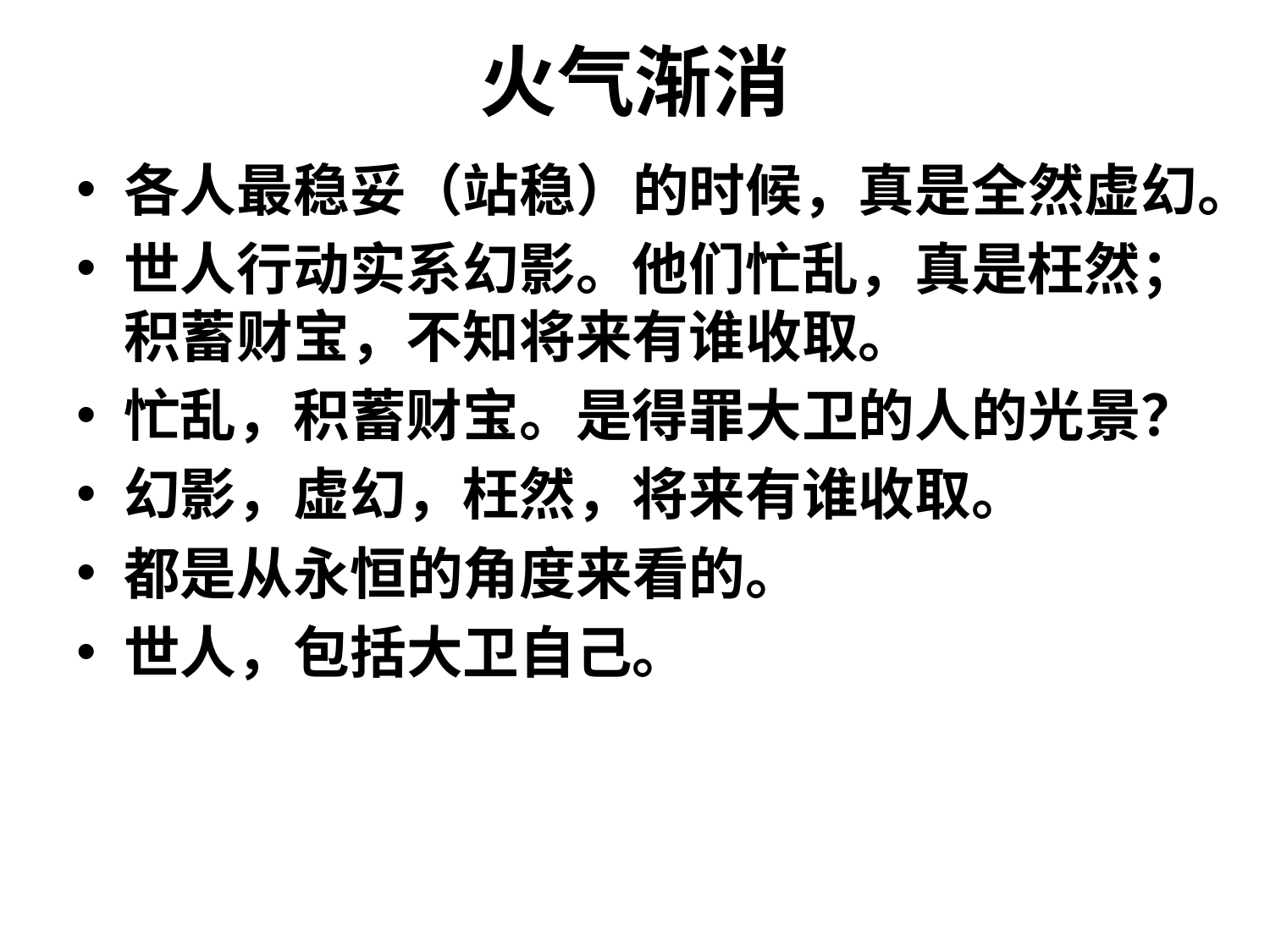

# 火气渐消
各人最稳妥（站稳）的时候，真是全然虚幻。
世人行动实系幻影。他们忙乱，真是枉然；积蓄财宝，不知将来有谁收取。
忙乱，积蓄财宝。是得罪大卫的人的光景？
幻影，虚幻，枉然，将来有谁收取。
都是从永恒的角度来看的。
世人，包括大卫自己。